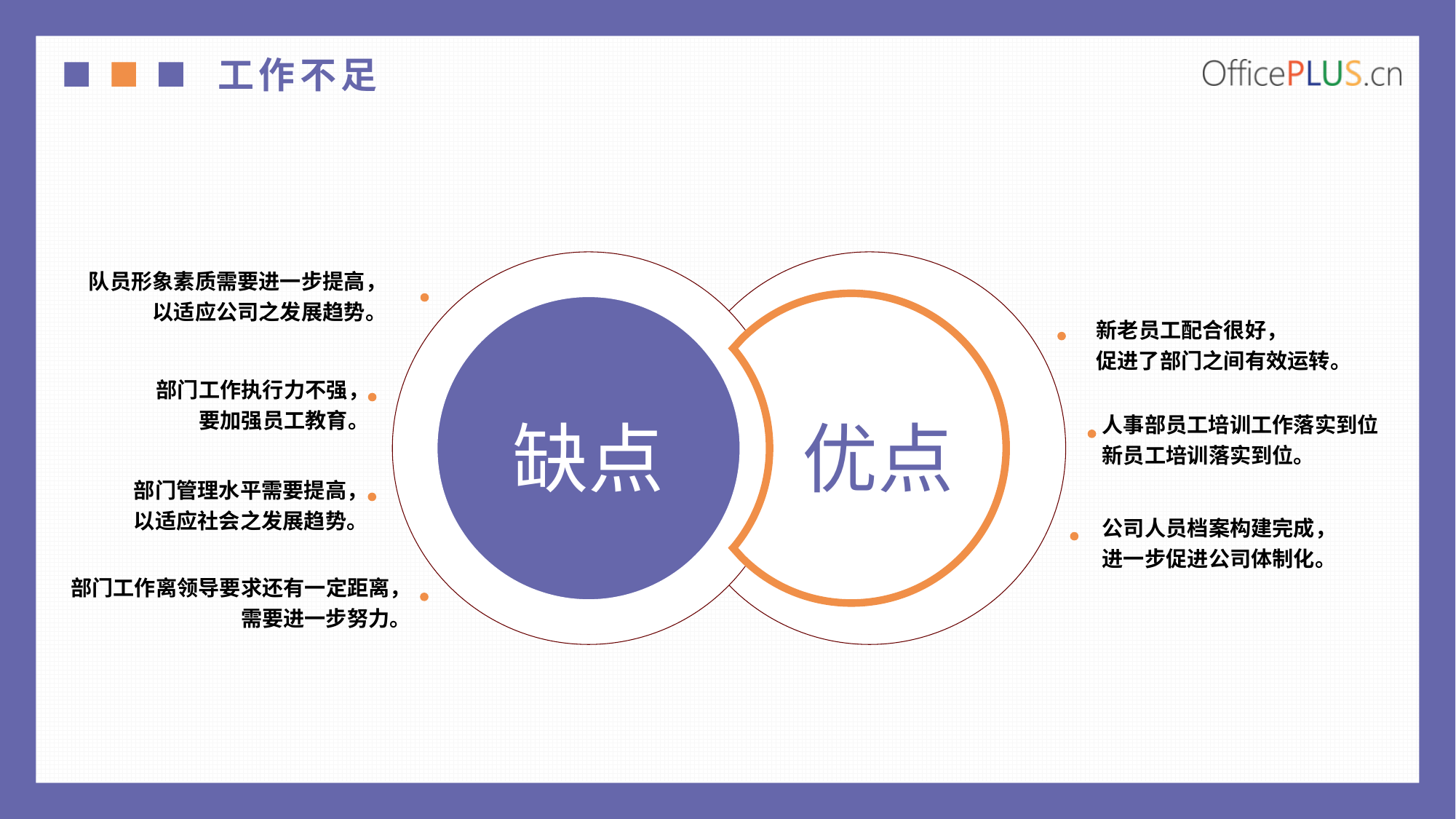

工作不足

队员形象素质需要进一步提高，
以适应公司之发展趋势。

缺点

优点
新老员工配合很好，
促进了部门之间有效运转。

部门工作执行力不强，
要加强员工教育。

人事部员工培训工作落实到位
新员工培训落实到位。

部门管理水平需要提高，
以适应社会之发展趋势。

公司人员档案构建完成，
进一步促进公司体制化。

部门工作离领导要求还有一定距离，
需要进一步努力。